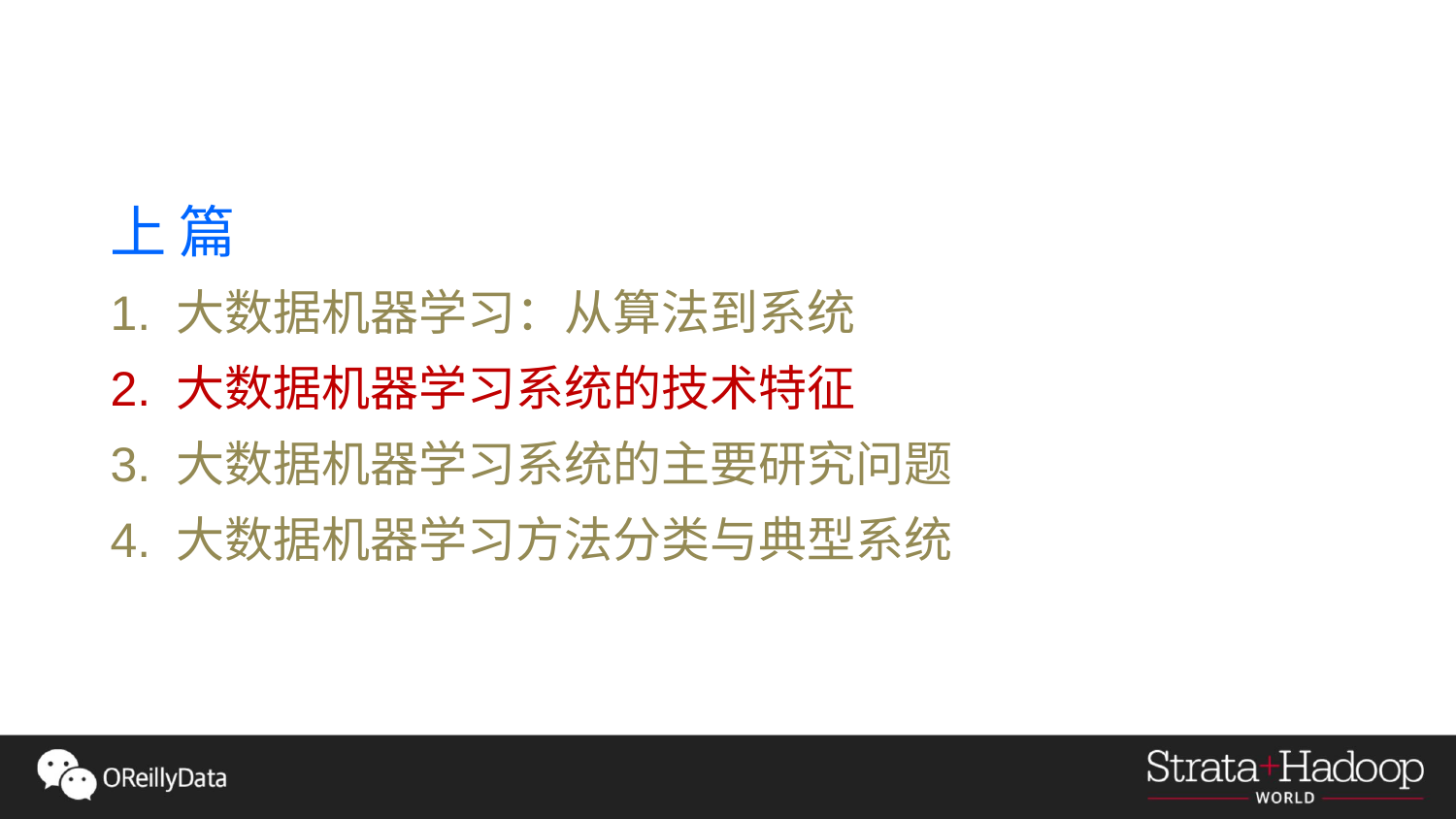

上篇：大数据机器学习系统概述
上 篇
1. 大数据机器学习：从算法到系统
2. 大数据机器学习系统的技术特征
3. 大数据机器学习系统的主要研究问题
4. 大数据机器学习方法分类与典型系统